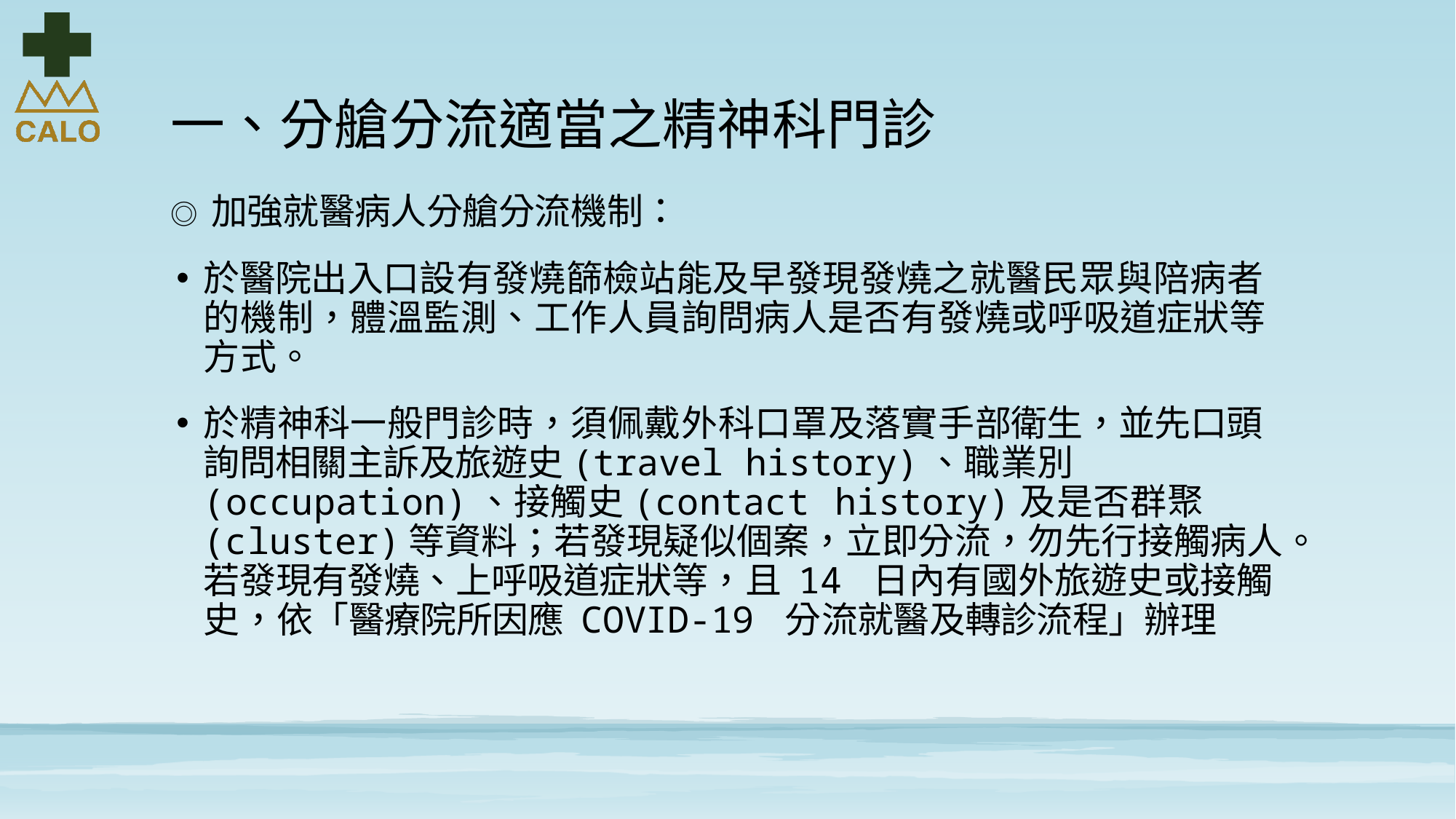

# 一、分艙分流適當之精神科門診
◎ 加強就醫病人分艙分流機制：
於醫院出入口設有發燒篩檢站能及早發現發燒之就醫民眾與陪病者的機制，體溫監測、工作人員詢問病人是否有發燒或呼吸道症狀等方式。
於精神科一般門診時，須佩戴外科口罩及落實手部衛生，並先口頭詢問相關主訴及旅遊史(travel history)、職業別(occupation)、接觸史(contact history)及是否群聚(cluster)等資料；若發現疑似個案，立即分流，勿先行接觸病人。若發現有發燒、上呼吸道症狀等，且 14 日內有國外旅遊史或接觸史，依「醫療院所因應 COVID-19 分流就醫及轉診流程」辦理